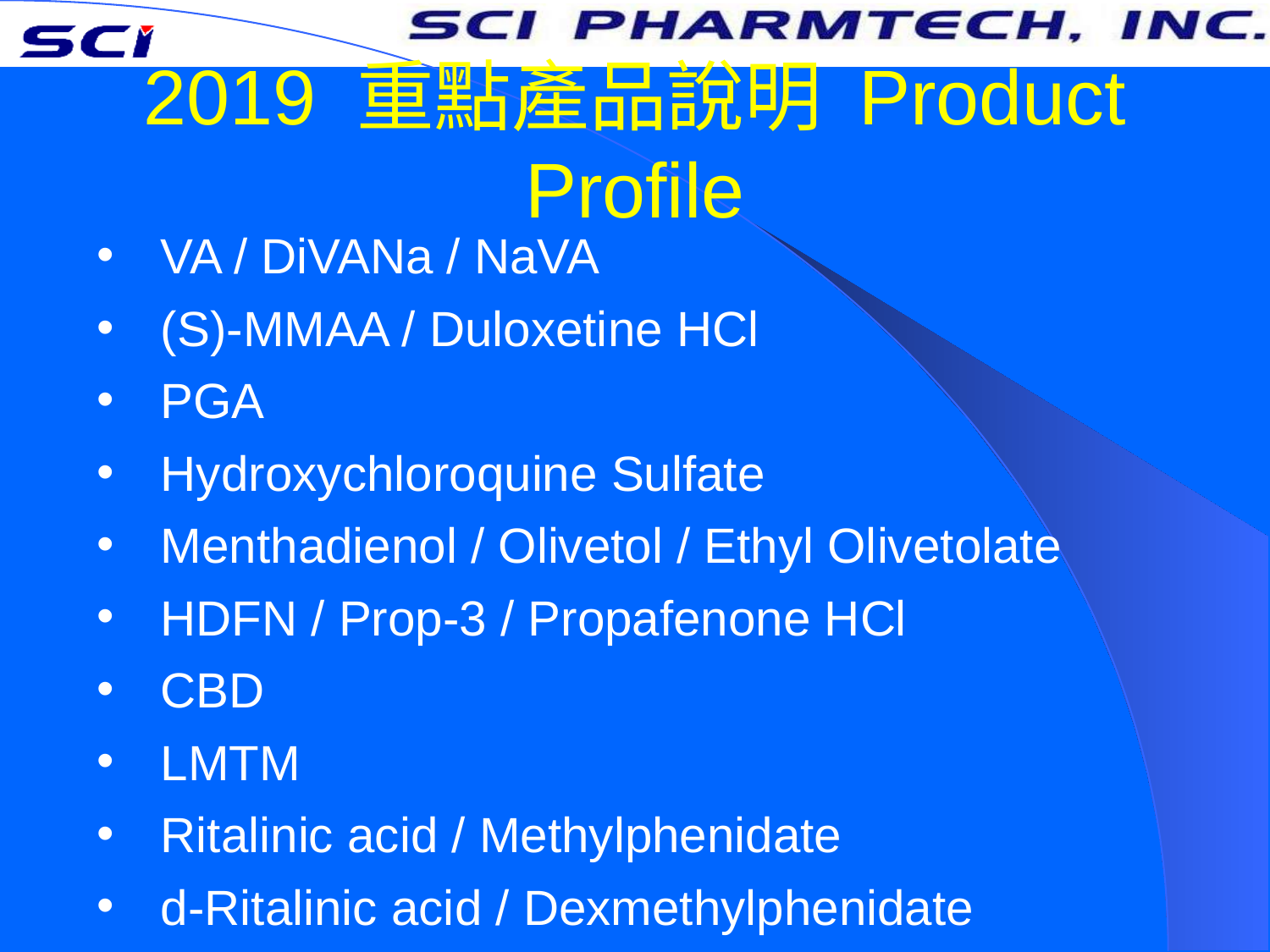

# 2019 重點產品說明 Product Profile
VA / DiVANa / NaVA
(S)-MMAA / Duloxetine HCl
PGA
Hydroxychloroquine Sulfate
Menthadienol / Olivetol / Ethyl Olivetolate
HDFN / Prop-3 / Propafenone HCl
CBD
LMTM
Ritalinic acid / Methylphenidate
d-Ritalinic acid / Dexmethylphenidate